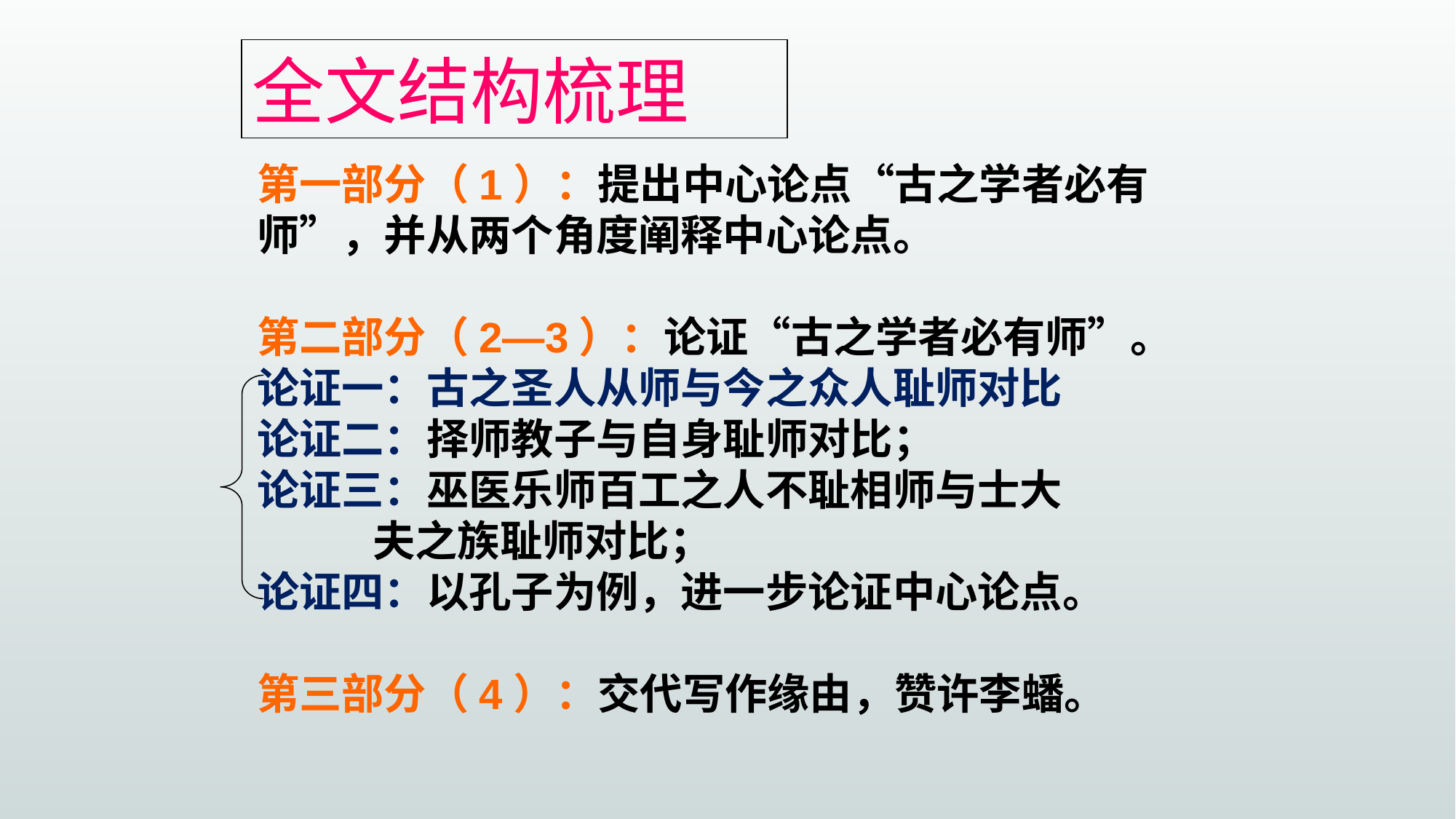

全文结构梳理
第一部分（1）：提出中心论点“古之学者必有师”，并从两个角度阐释中心论点。

第二部分（2—3）：论证“古之学者必有师”。
论证一：古之圣人从师与今之众人耻师对比
论证二：择师教子与自身耻师对比；
论证三：巫医乐师百工之人不耻相师与士大                              夫之族耻师对比；
论证四：以孔子为例，进一步论证中心论点。

第三部分（4）：交代写作缘由，赞许李蟠。